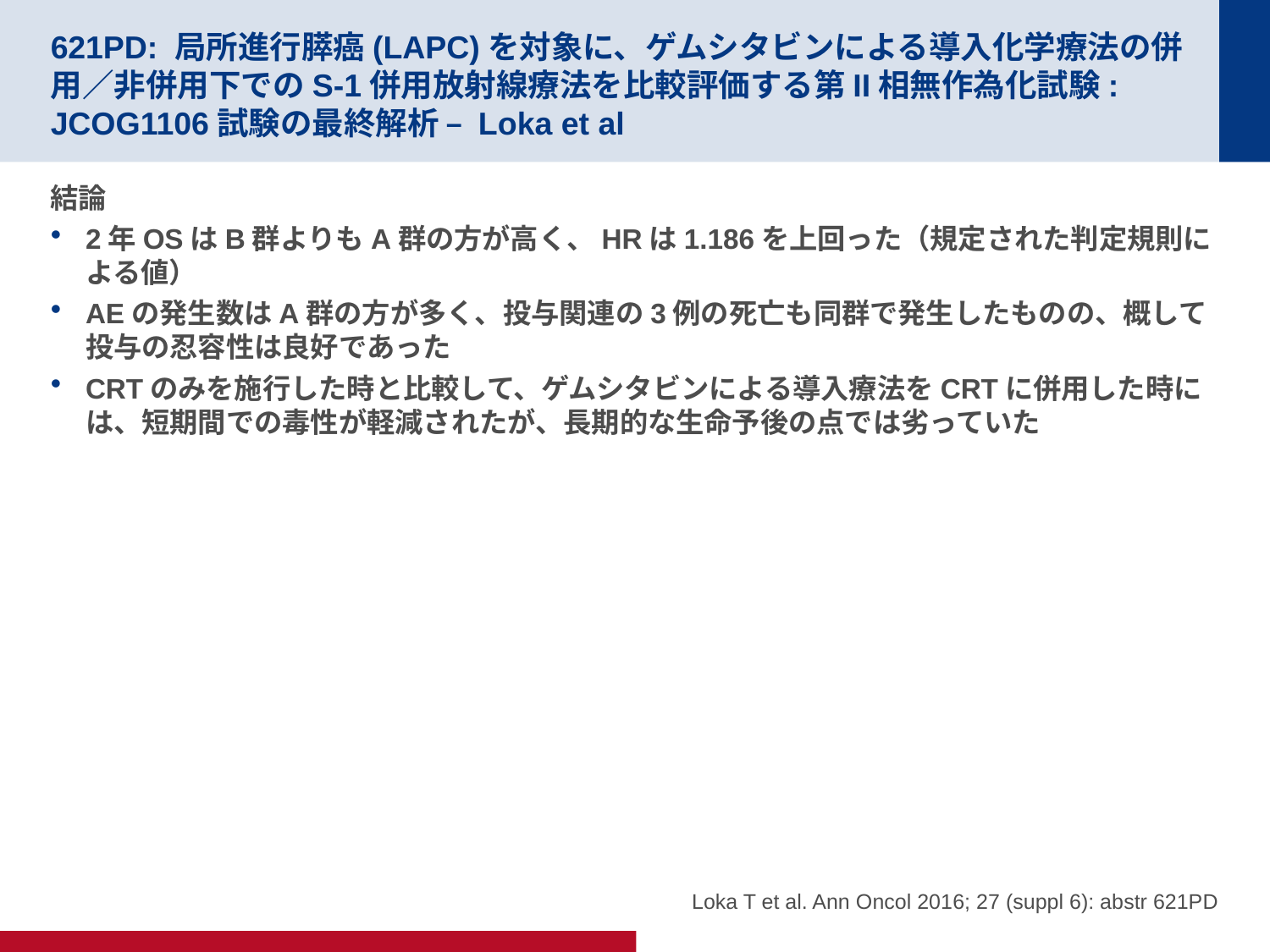

# 621PD: 局所進行膵癌(LAPC)を対象に、ゲムシタビンによる導入化学療法の併用／非併用下でのS-1併用放射線療法を比較評価する第II相無作為化試験: JCOG1106試験の最終解析 – Loka et al
結論
2年OSはB群よりもA群の方が高く、HRは1.186を上回った（規定された判定規則による値）
AEの発生数はA群の方が多く、投与関連の3例の死亡も同群で発生したものの、概して投与の忍容性は良好であった
CRTのみを施行した時と比較して、ゲムシタビンによる導入療法をCRTに併用した時には、短期間での毒性が軽減されたが、長期的な生命予後の点では劣っていた

Loka T et al. Ann Oncol 2016; 27 (suppl 6): abstr 621PD